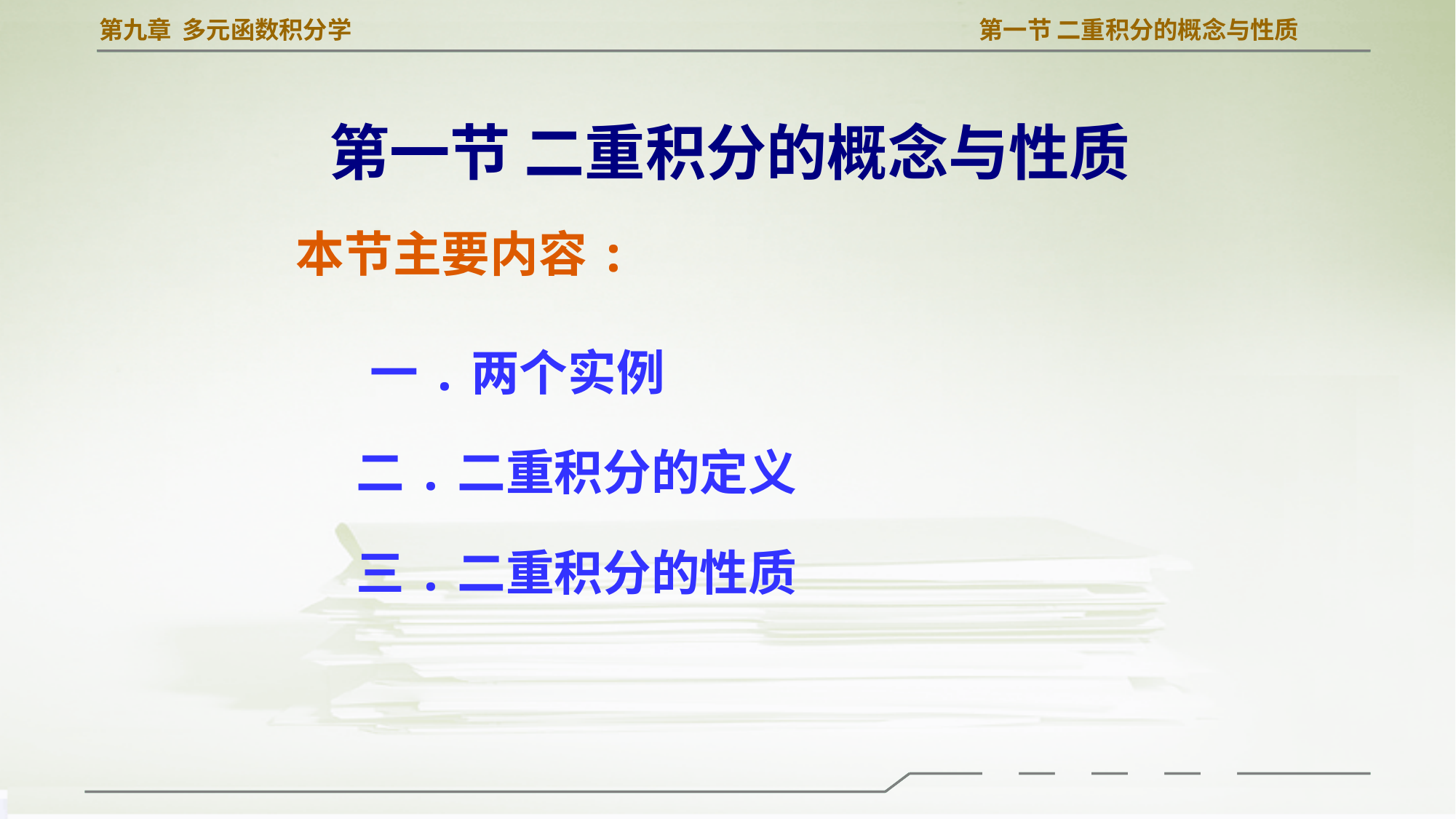

第一节 二重积分的概念与性质
本节主要内容:
 一.两个实例
二.二重积分的定义
三.二重积分的性质